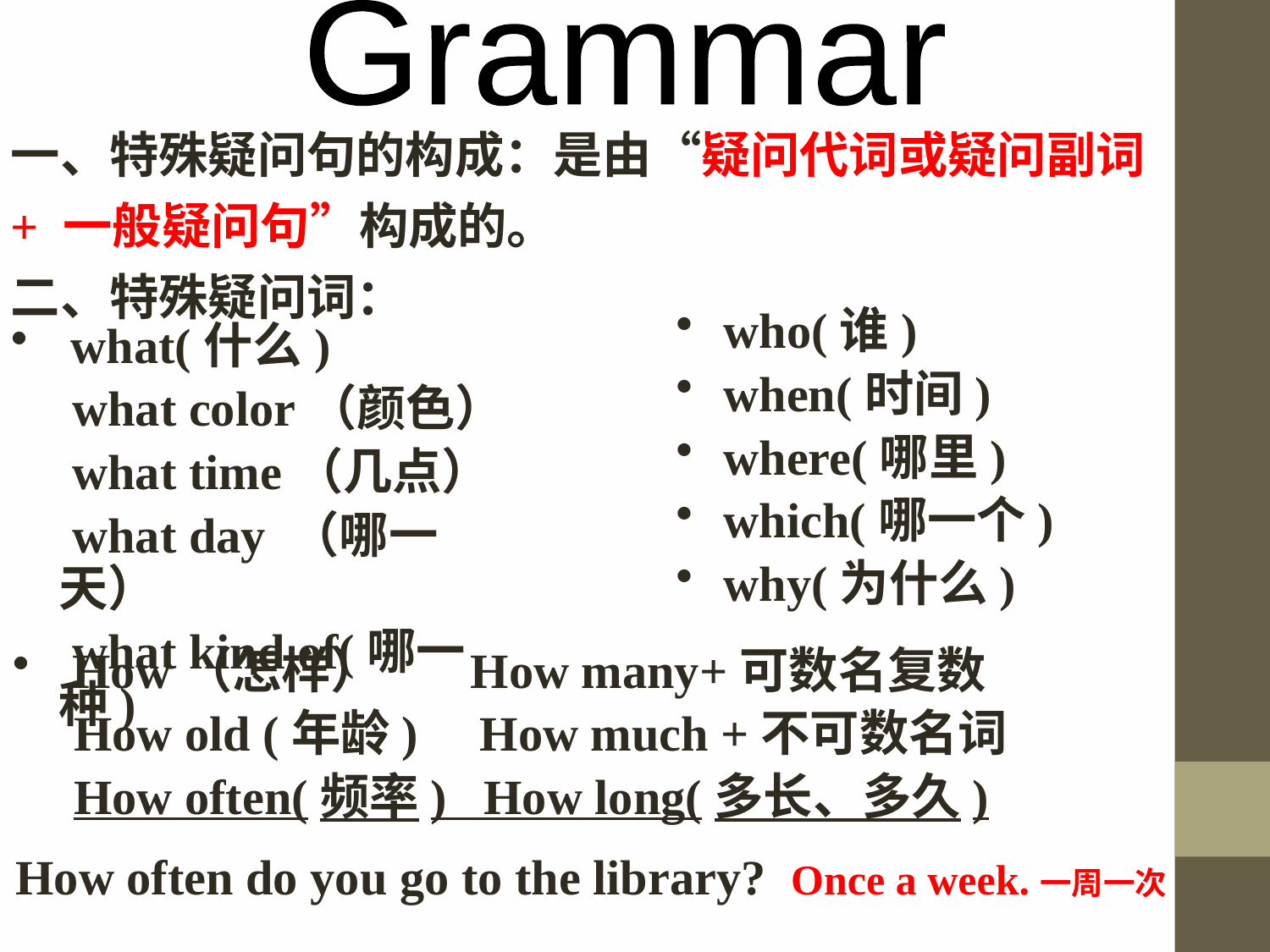

Grammar
一、特殊疑问句的构成：是由“疑问代词或疑问副词 + 一般疑问句”构成的。
二、特殊疑问词：
who(谁)
when(时间)
where(哪里)
which(哪一个)
why(为什么)
 what(什么)
     what color（颜色）
     what time（几点）
     what day （哪一天）
     what kind of(哪一种)
 How（怎样）       How many+可数名复数
     How old (年龄)     How much +不可数名词
     How often(频率)   How long(多长、多久)
How often do you go to the library?  Once a week.一周一次